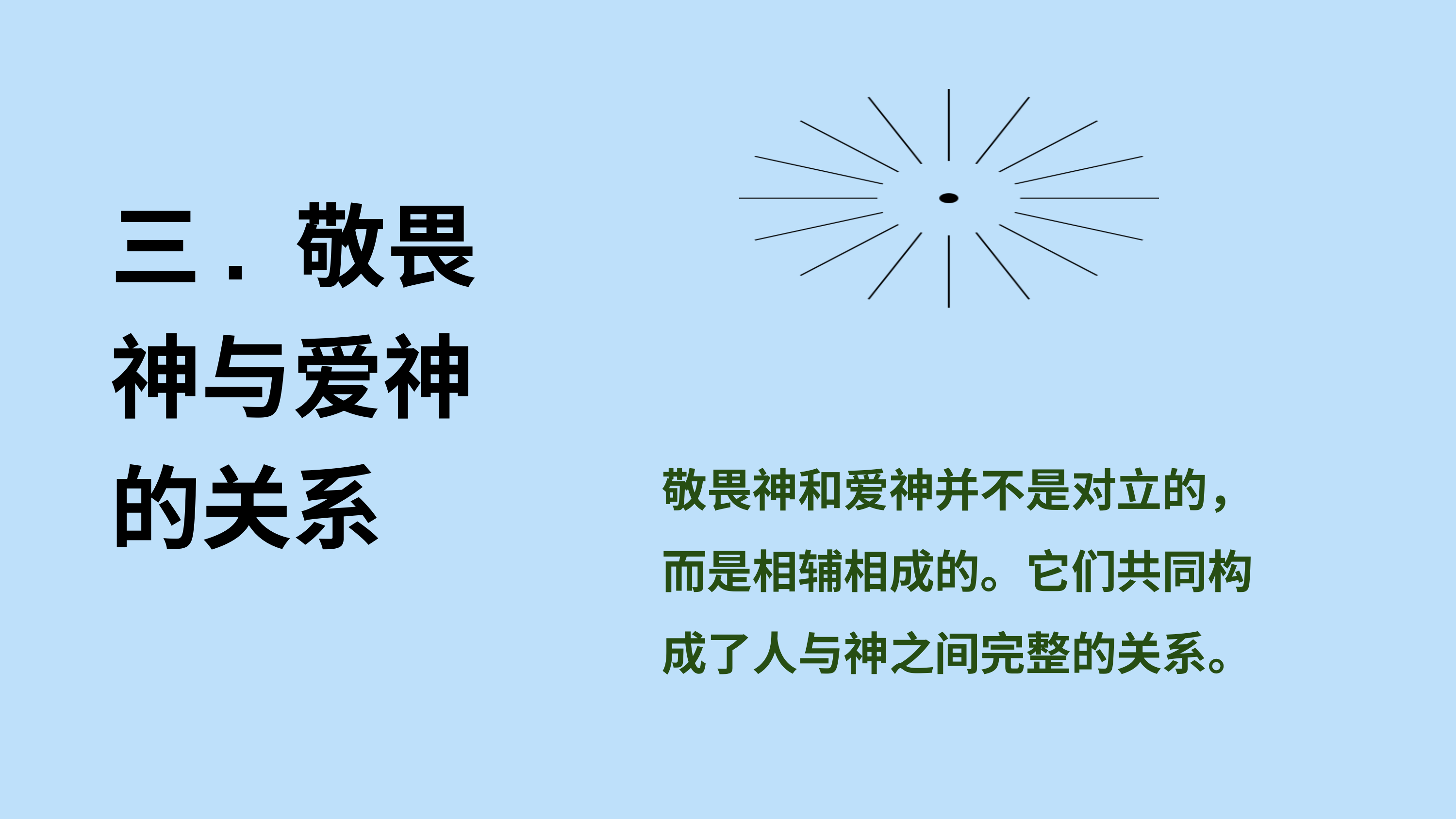

三. 敬畏神与爱神的关系
敬畏神和爱神并不是对立的，而是相辅相成的。它们共同构成了人与神之间完整的关系。